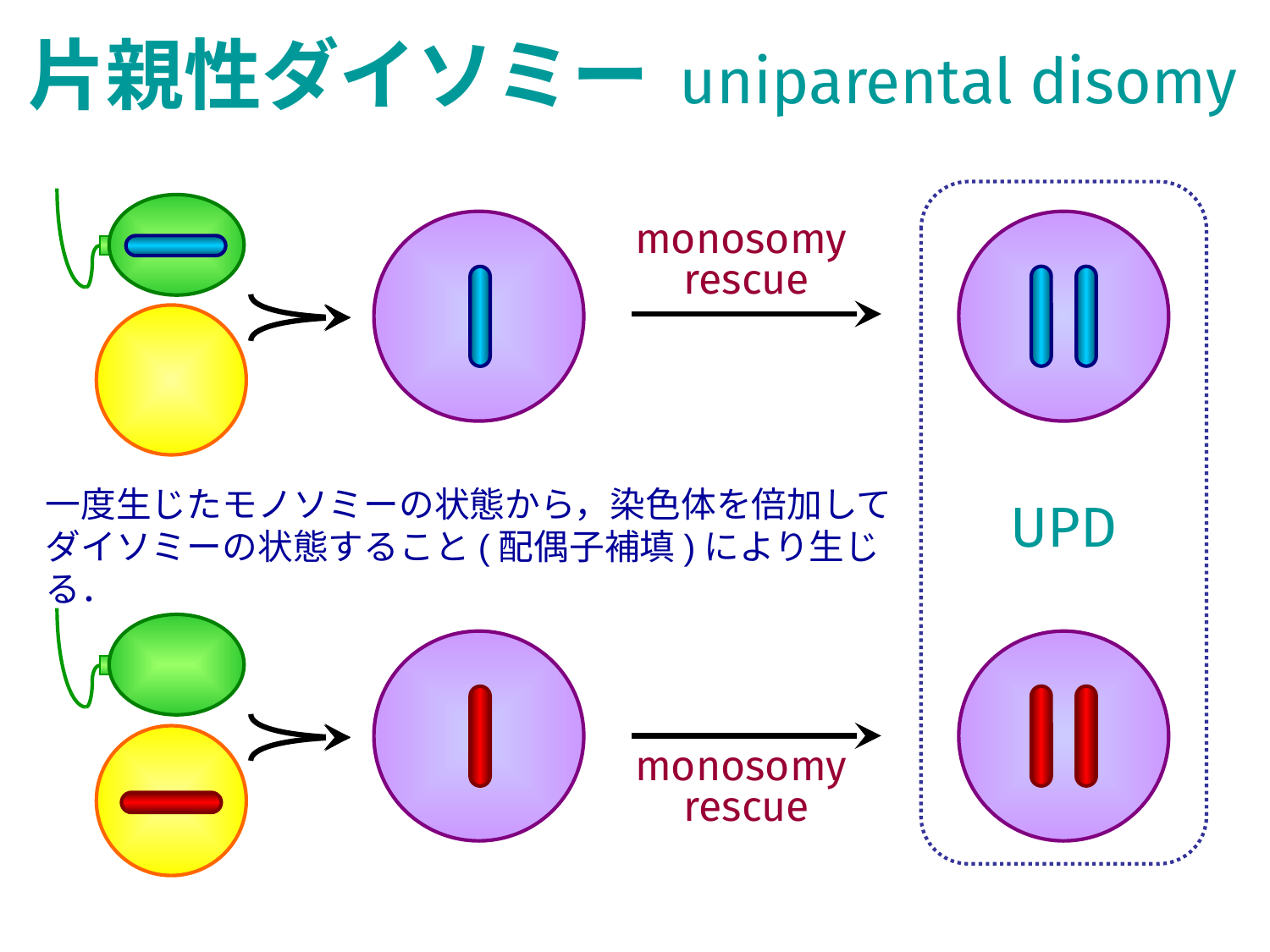

片親性ダイソミー uniparental disomy

monosomy
rescue

一度生じたモノソミーの状態から，染色体を倍加してダイソミーの状態すること(配偶子補填)により生じる．
UPD

monosomy
rescue